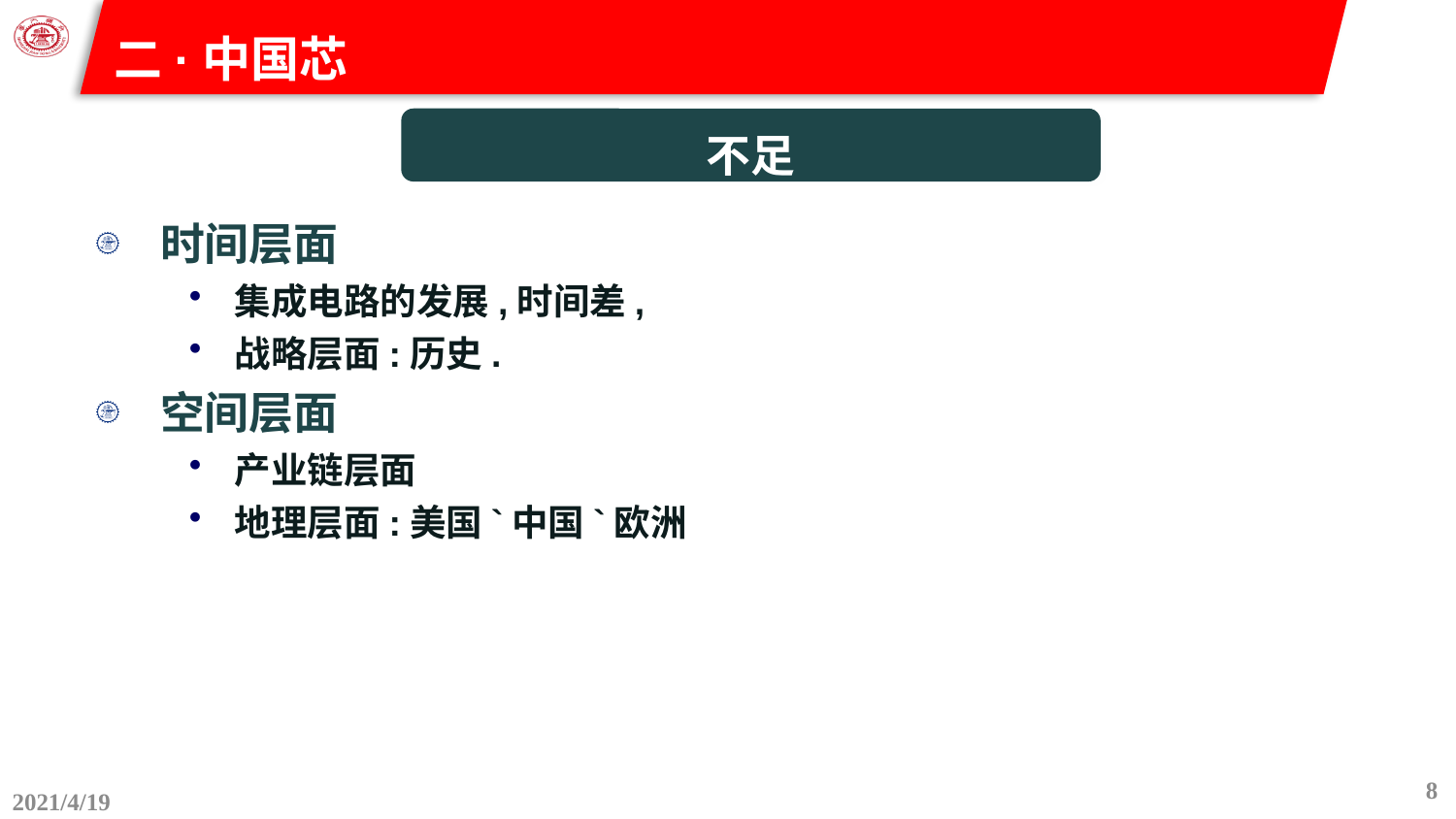

# 二·中国芯

不足

时间层面
集成电路的发展,时间差,
战略层面:历史.
空间层面
产业链层面
地理层面:美国`中国`欧洲

8
2021/4/19